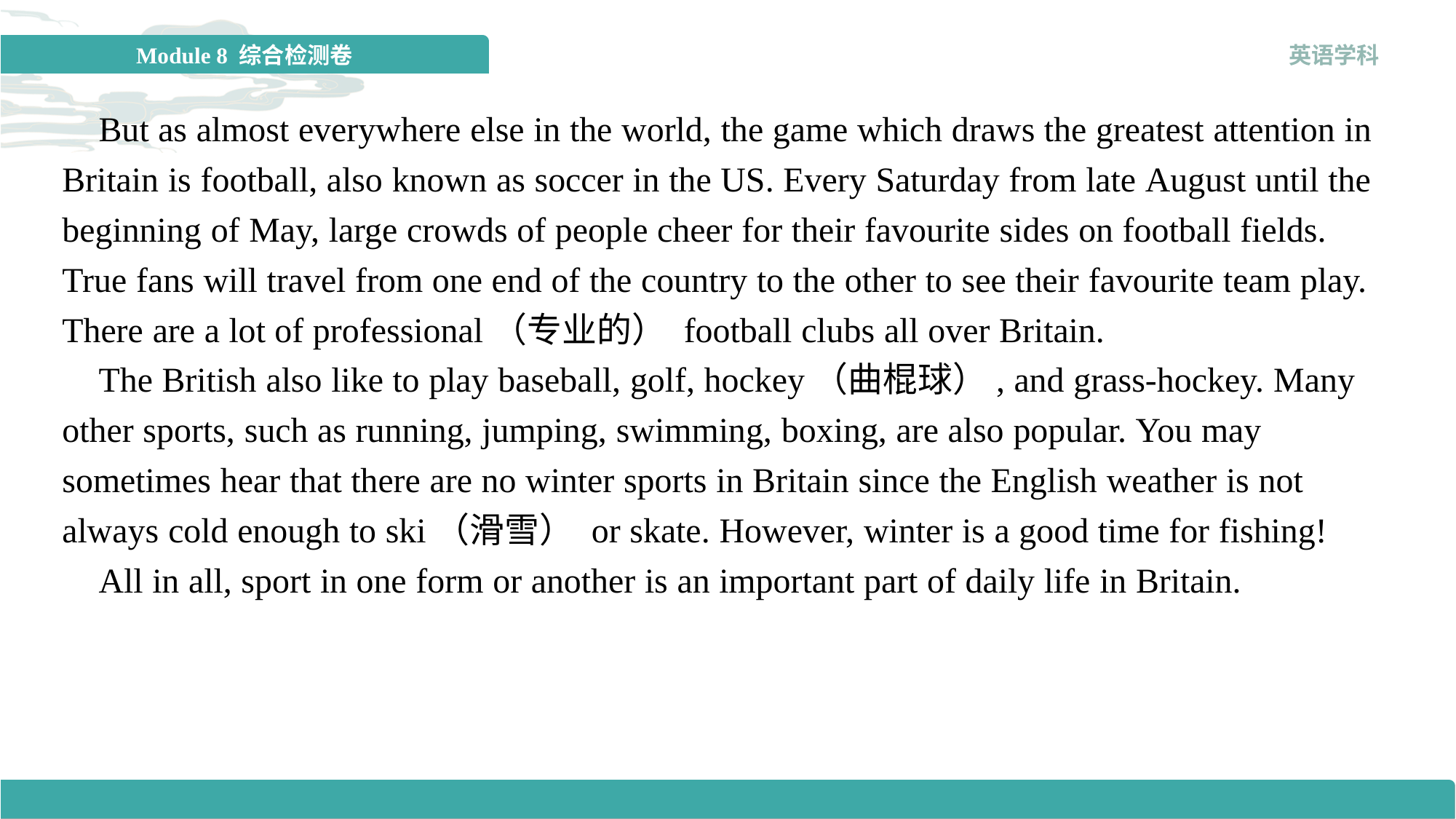

But as almost everywhere else in the world, the game which draws the greatest attention in Britain is football, also known as soccer in the US. Every Saturday from late August until the beginning of May, large crowds of people cheer for their favourite sides on football fields. True fans will travel from one end of the country to the other to see their favourite team play. There are a lot of professional（专业的） football clubs all over Britain.
    The British also like to play baseball, golf, hockey（曲棍球）, and grass-hockey. Many other sports, such as running, jumping, swimming, boxing, are also popular. You may sometimes hear that there are no winter sports in Britain since the English weather is not always cold enough to ski（滑雪） or skate. However, winter is a good time for fishing!
    All in all, sport in one form or another is an important part of daily life in Britain.